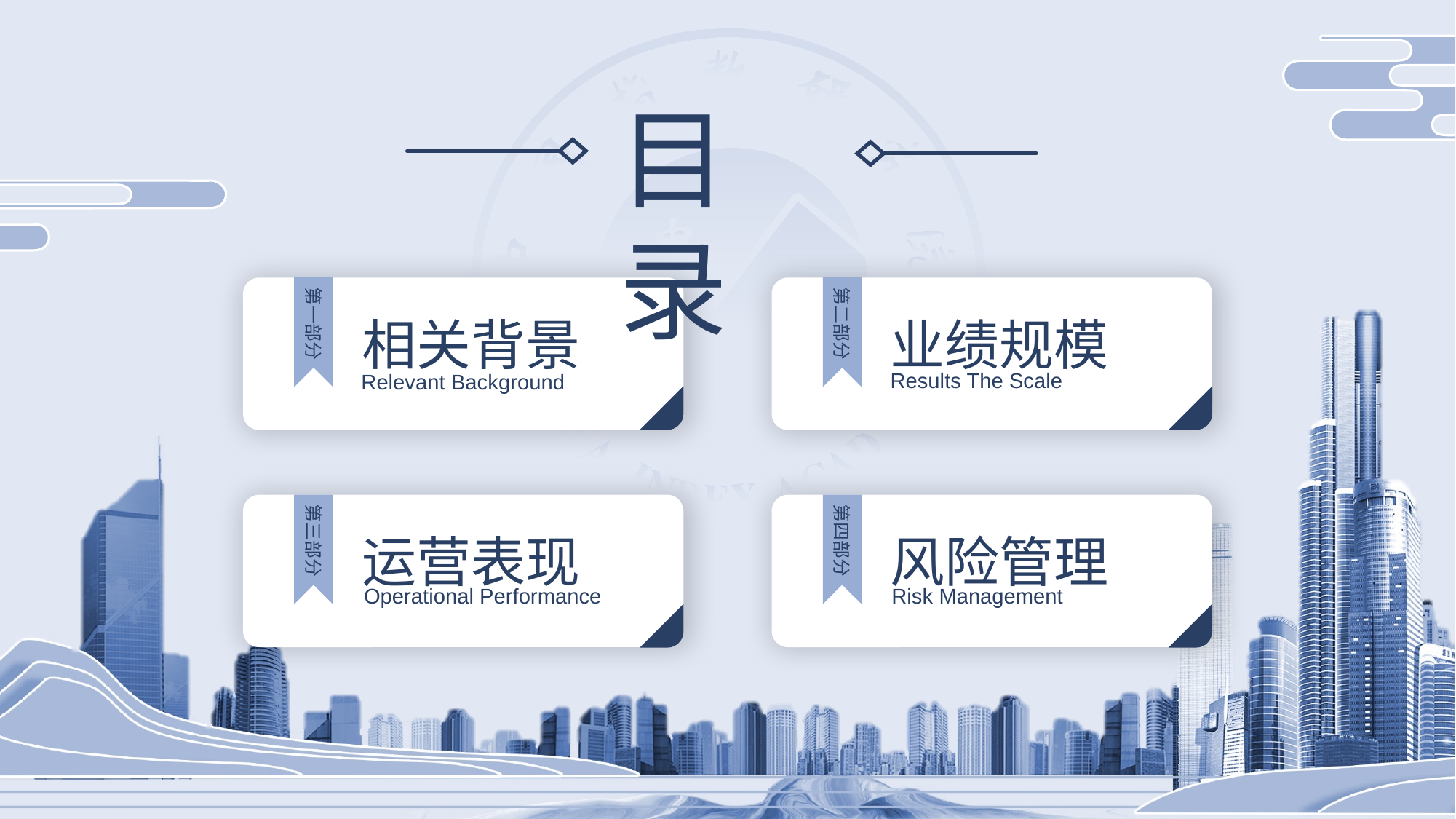

第一部分
第二部分
相关背景
业绩规模
Results The Scale
Relevant Background
第三部分
第四部分
运营表现
风险管理
Operational Performance
Risk Management